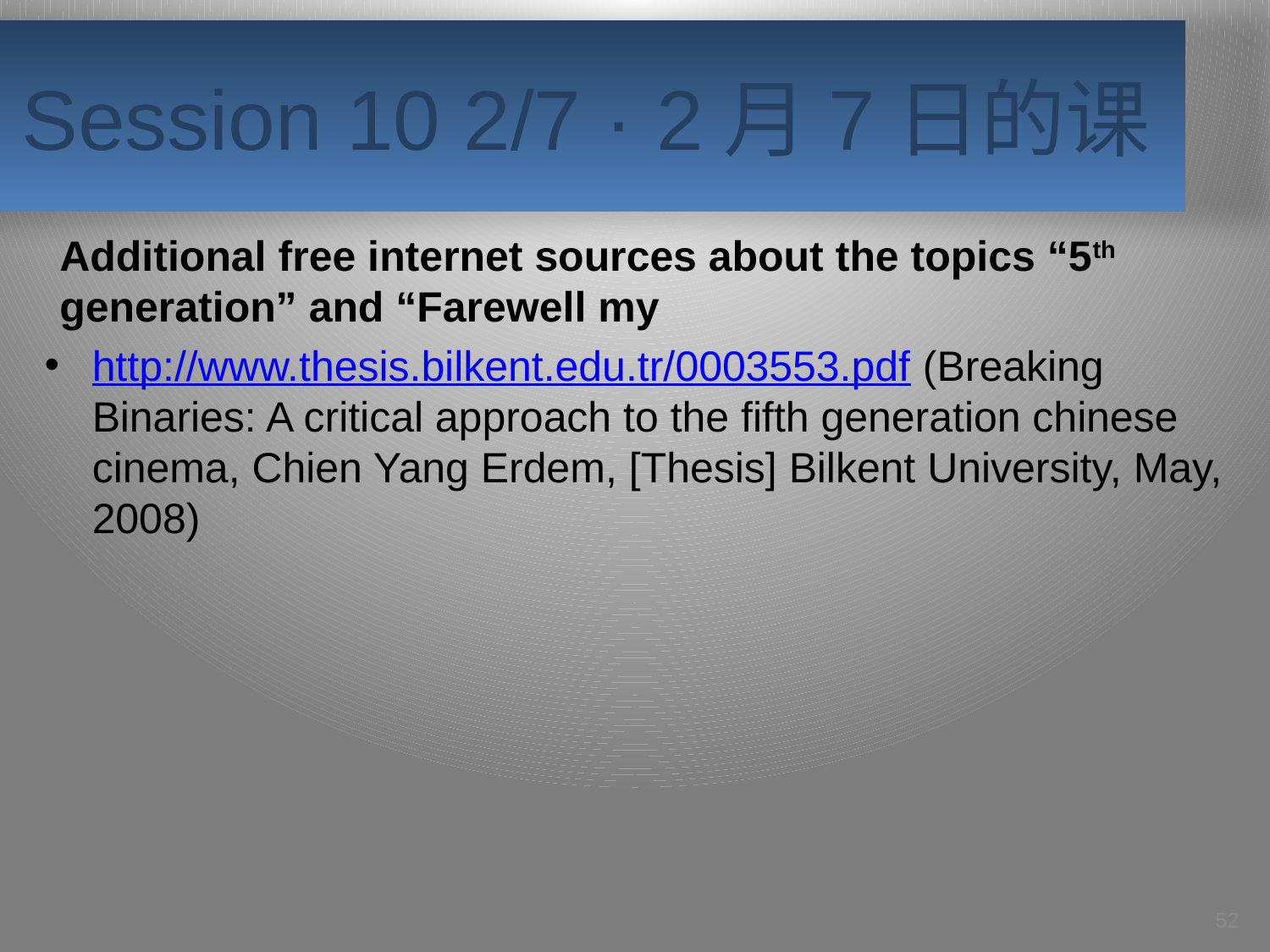

# Session 10 2/7 · 2月7日的课
Additional free internet sources about the topics “5th generation” and “Farewell my
http://www.thesis.bilkent.edu.tr/0003553.pdf (Breaking Binaries: A critical approach to the fifth generation chinese cinema, Chien Yang Erdem, [Thesis] Bilkent University, May, 2008)
52